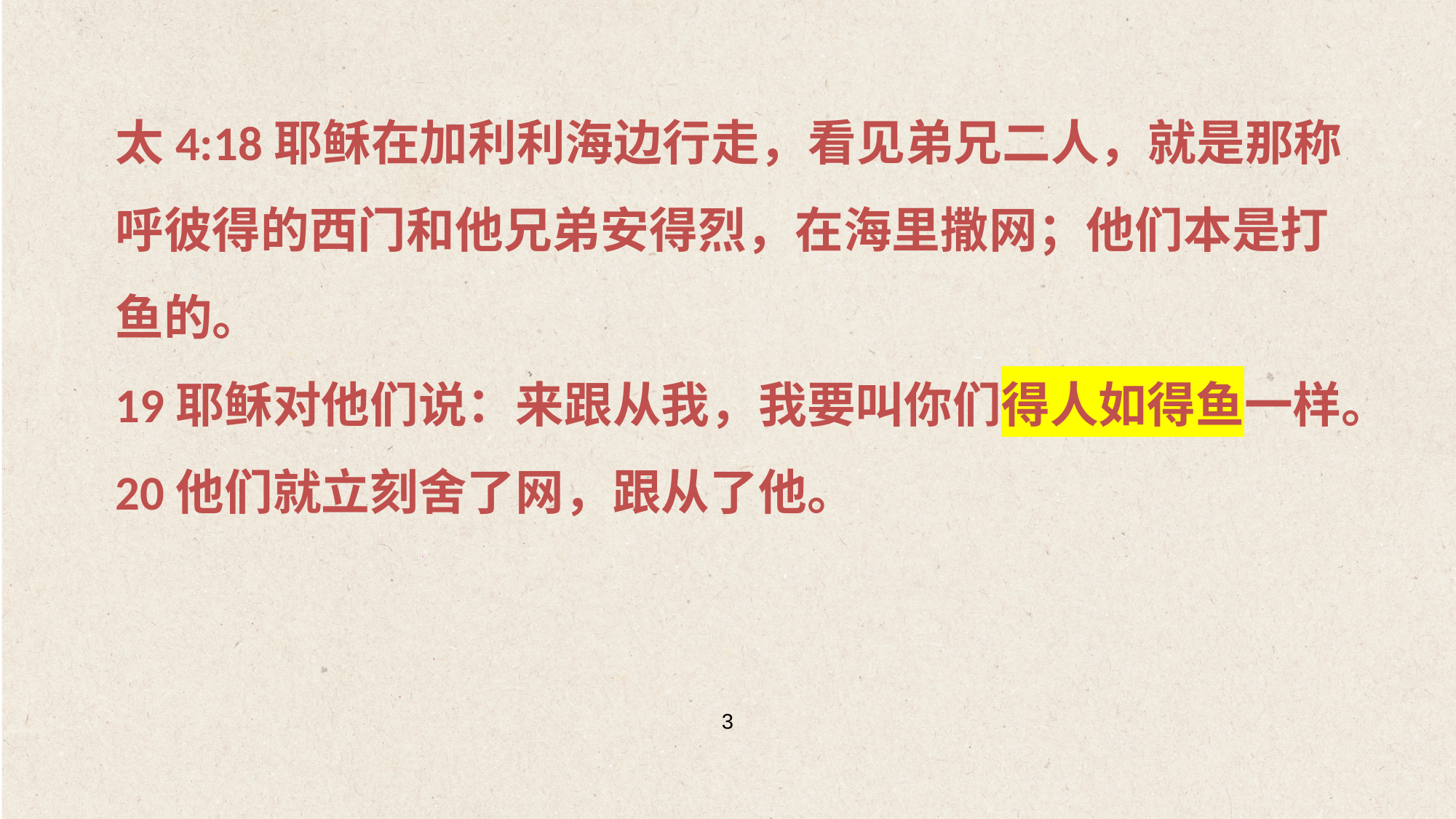

太4:18耶稣在加利利海边行走，看见弟兄二人，就是那称呼彼得的西门和他兄弟安得烈，在海里撒网；他们本是打鱼的。
19耶稣对他们说：来跟从我，我要叫你们得人如得鱼一样。
20他们就立刻舍了网，跟从了他。

3